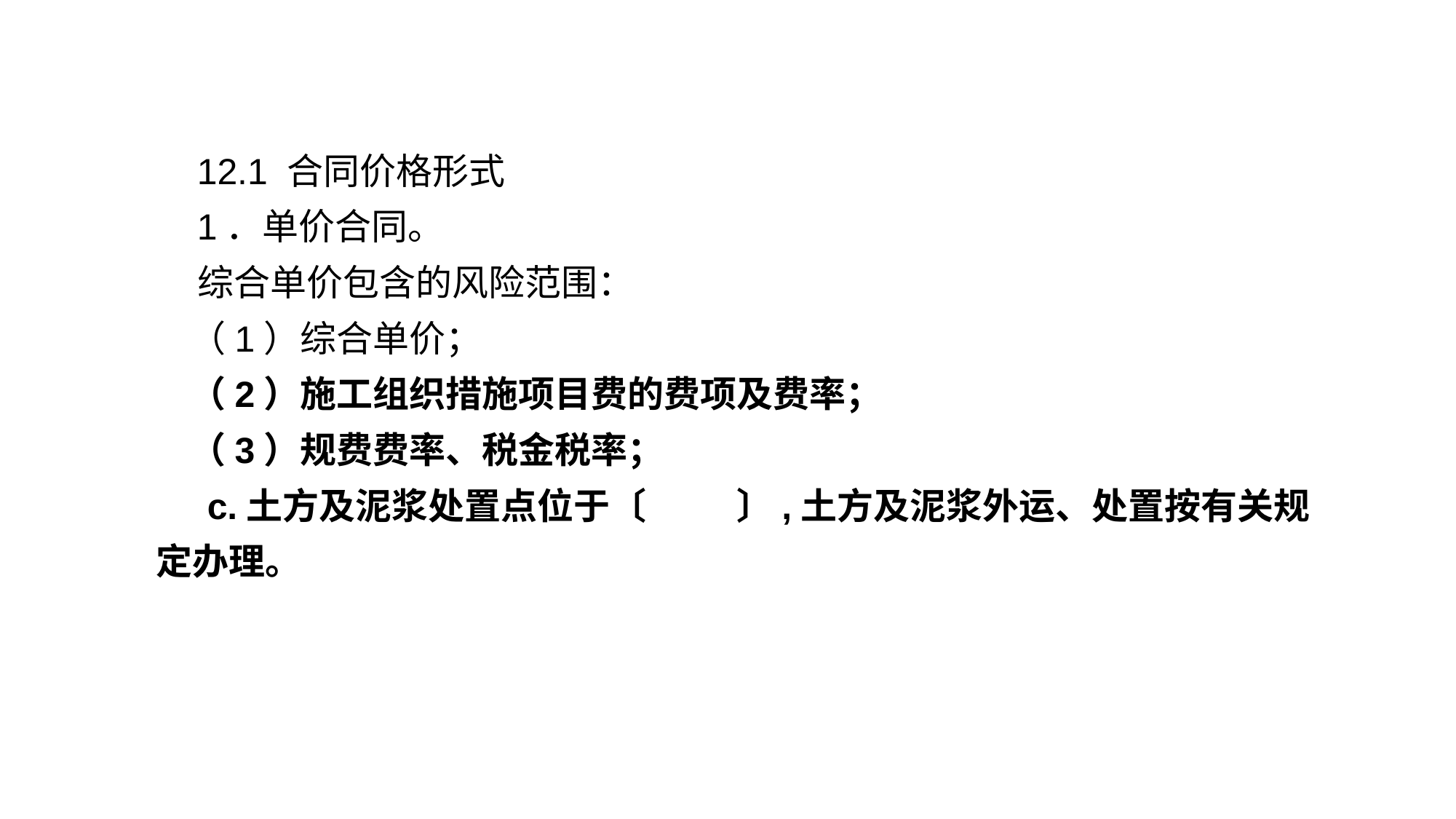

12.1 合同价格形式
    1．单价合同。
    综合单价包含的风险范围：
   （1）综合单价；
   （2）施工组织措施项目费的费项及费率；
   （3）规费费率、税金税率；
     c.土方及泥浆处置点位于〔           〕,土方及泥浆外运、处置按有关规定办理。